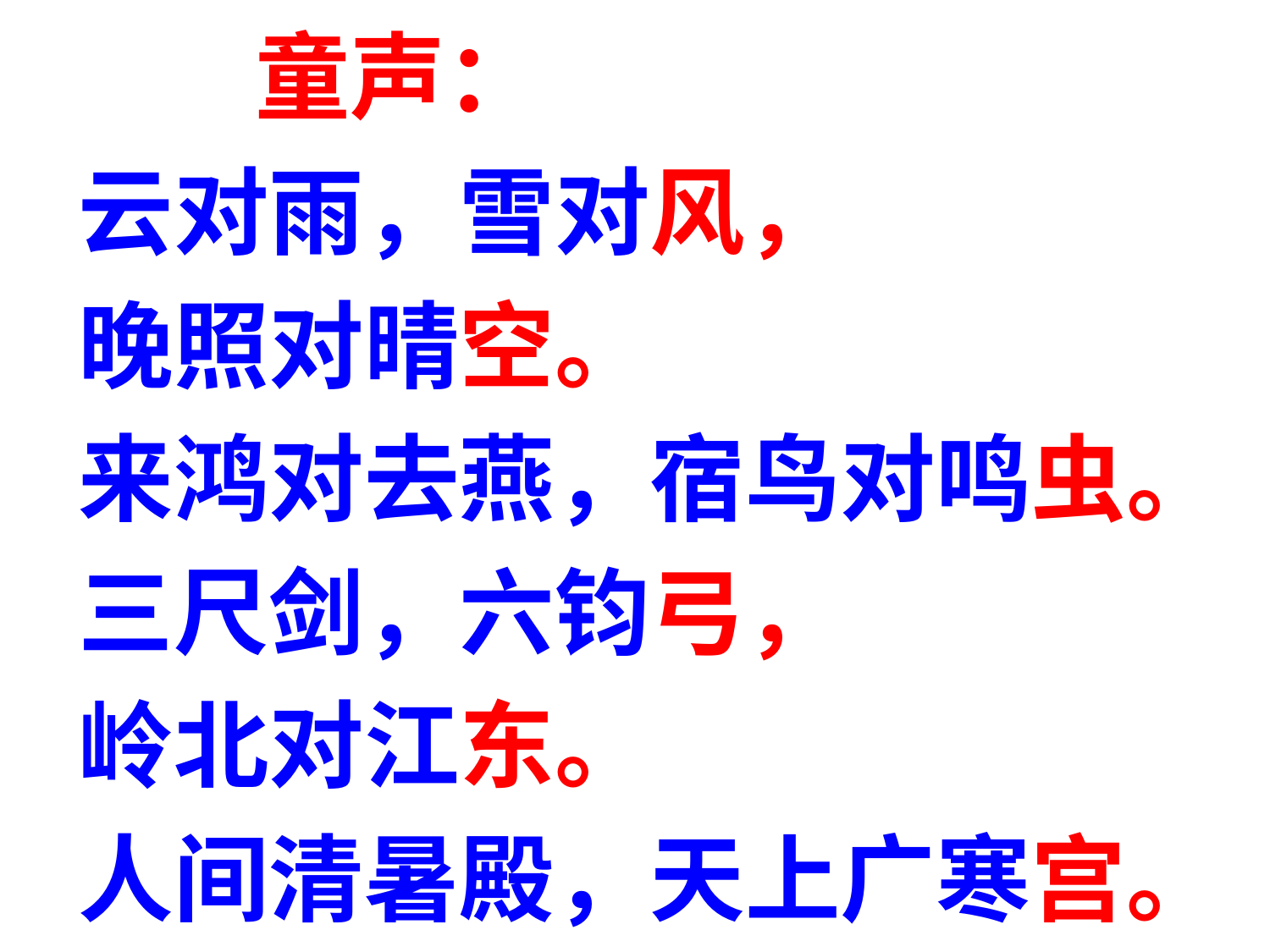

童声：
  云对雨，雪对风，
  晚照对晴空。
  来鸿对去燕，宿鸟对鸣虫。
  三尺剑，六钧弓，
  岭北对江东。
  人间清暑殿，天上广寒宫。